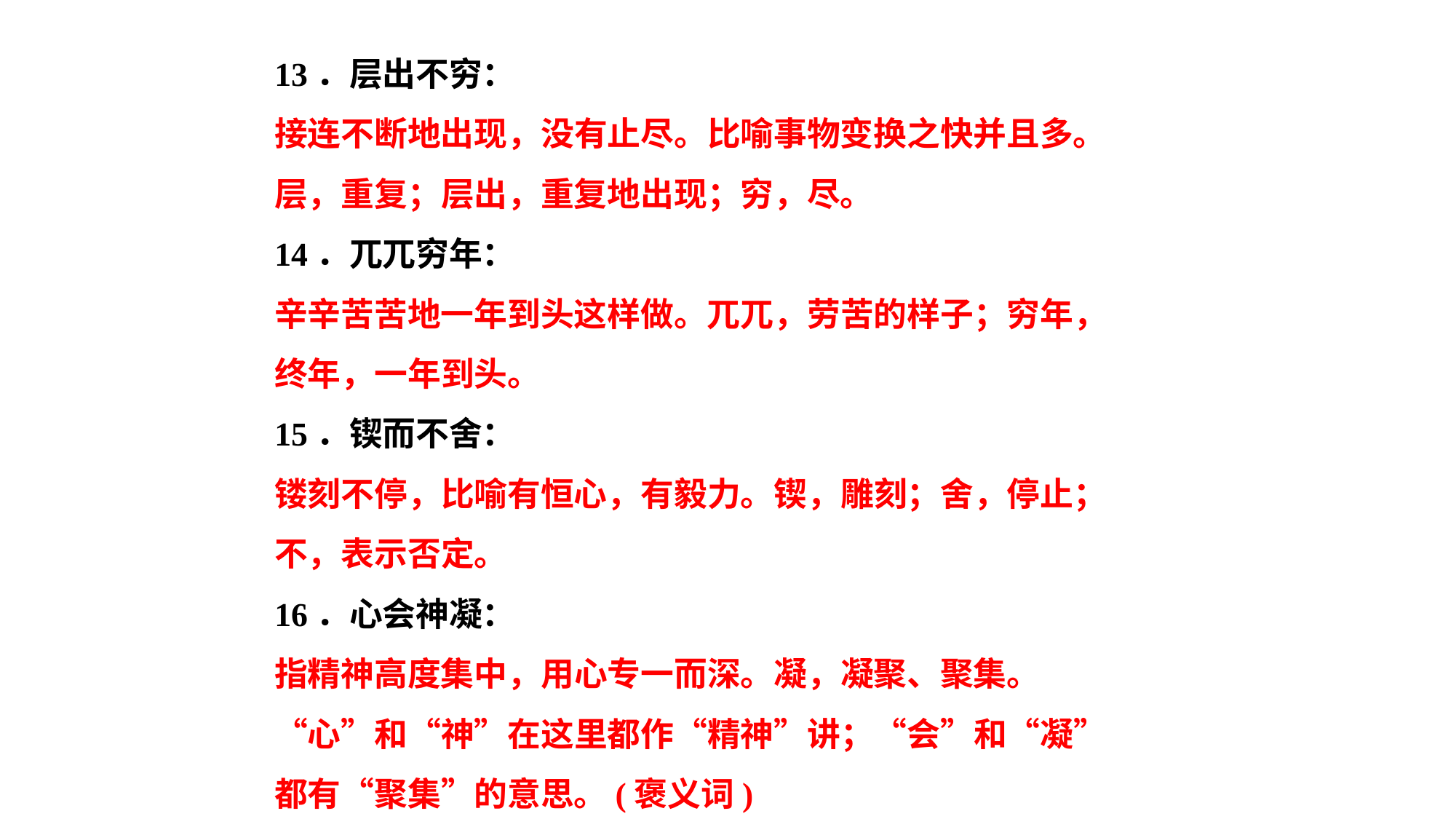

13．层出不穷：
接连不断地出现，没有止尽。比喻事物变换之快并且多。层，重复；层出，重复地出现；穷，尽。
14．兀兀穷年：
辛辛苦苦地一年到头这样做。兀兀，劳苦的样子；穷年，终年，一年到头。
15．锲而不舍：
镂刻不停，比喻有恒心，有毅力。锲，雕刻；舍，停止；不，表示否定。
16．心会神凝：
指精神高度集中，用心专一而深。凝，凝聚、聚集。“心”和“神”在这里都作“精神”讲；“会”和“凝”都有“聚集”的意思。(褒义词)